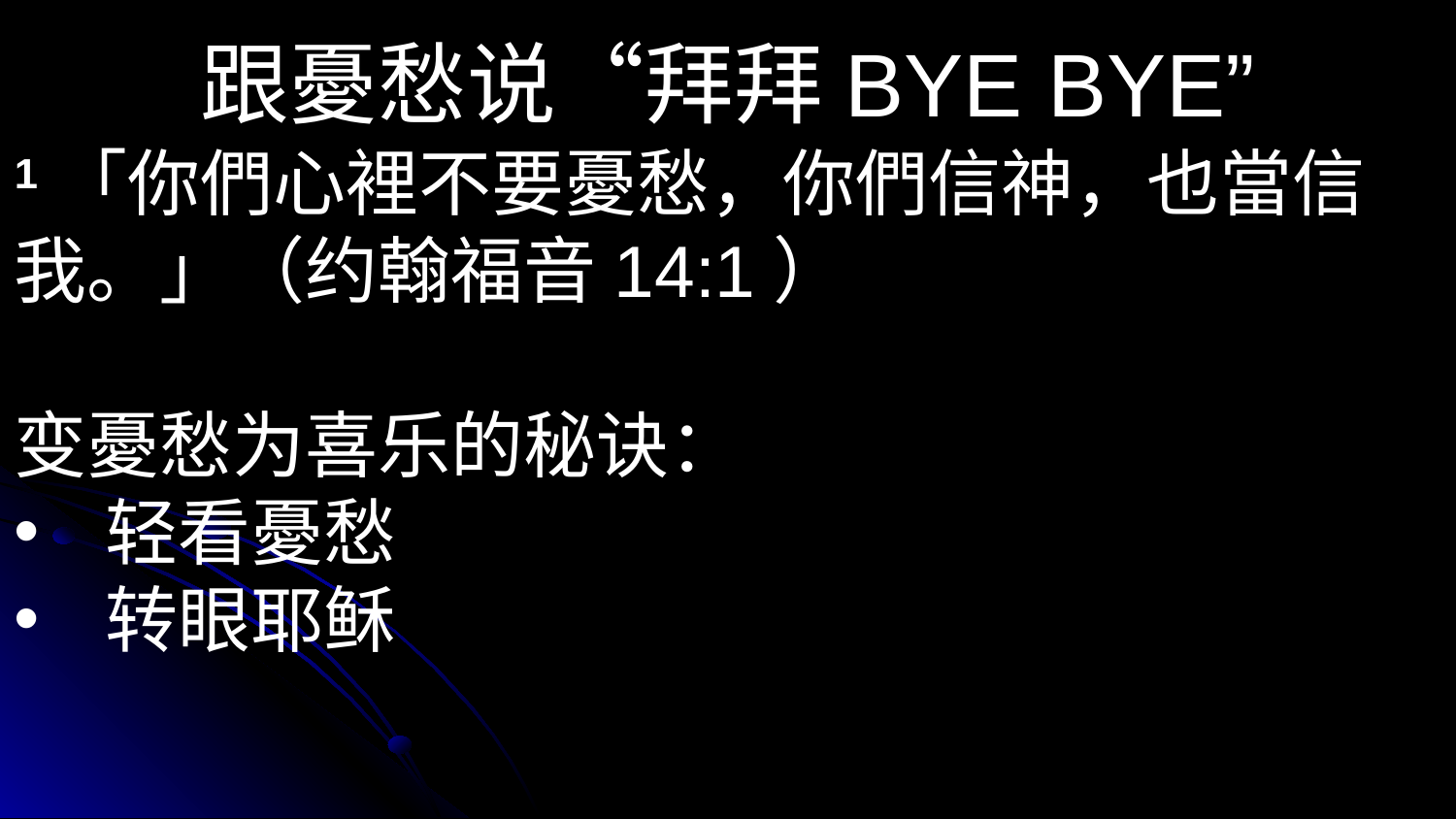

跟憂愁说“拜拜BYE BYE”
1「你們心裡不要憂愁，你們信神，也當信我。」（约翰福音14:1）

变憂愁为喜乐的秘诀：
轻看憂愁
转眼耶稣